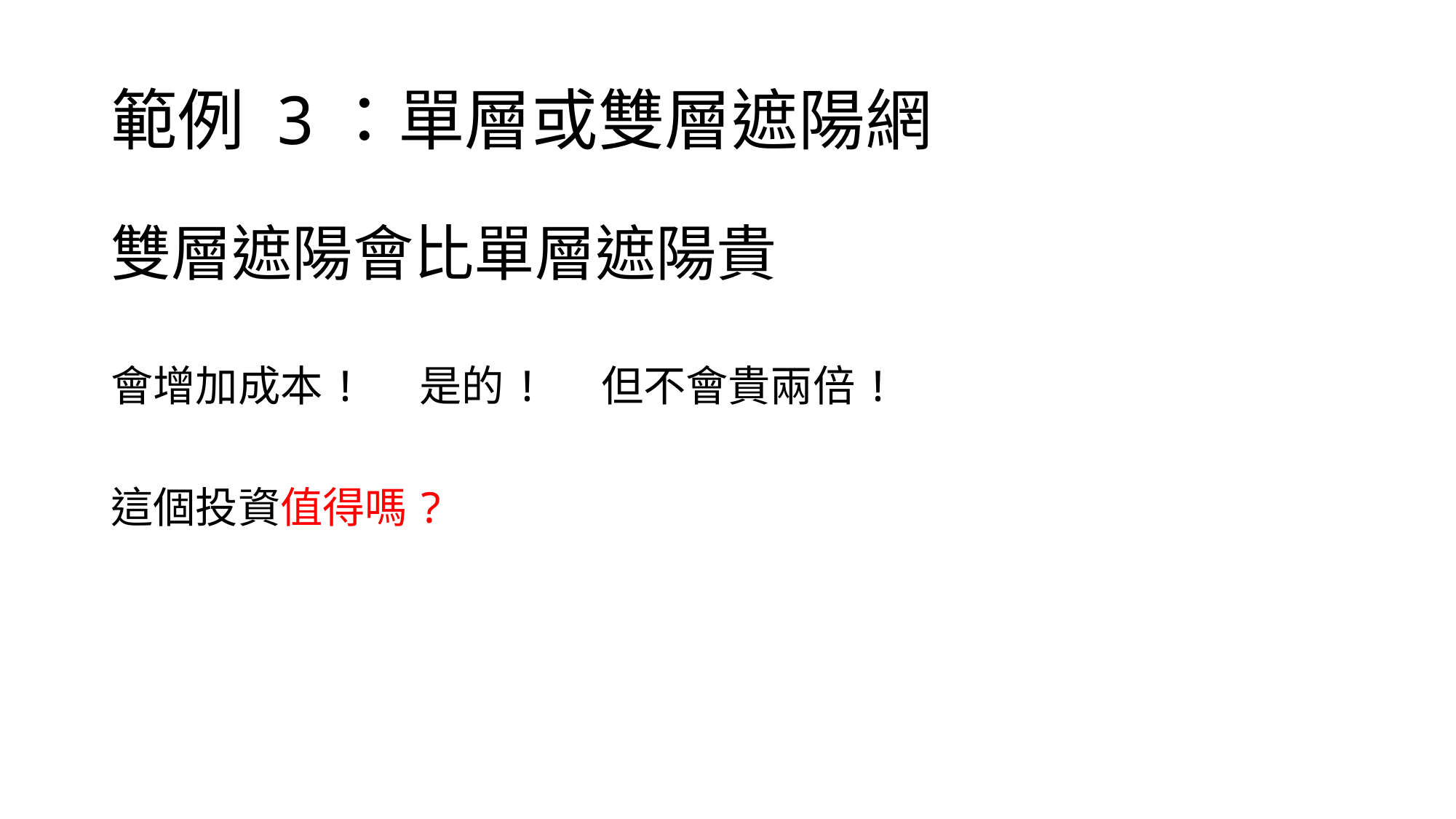

# 範例 3：單層或雙層遮陽網
雙層遮陽會比單層遮陽貴

會增加成本!  是的!  但不會貴兩倍!

這個投資值得嗎?